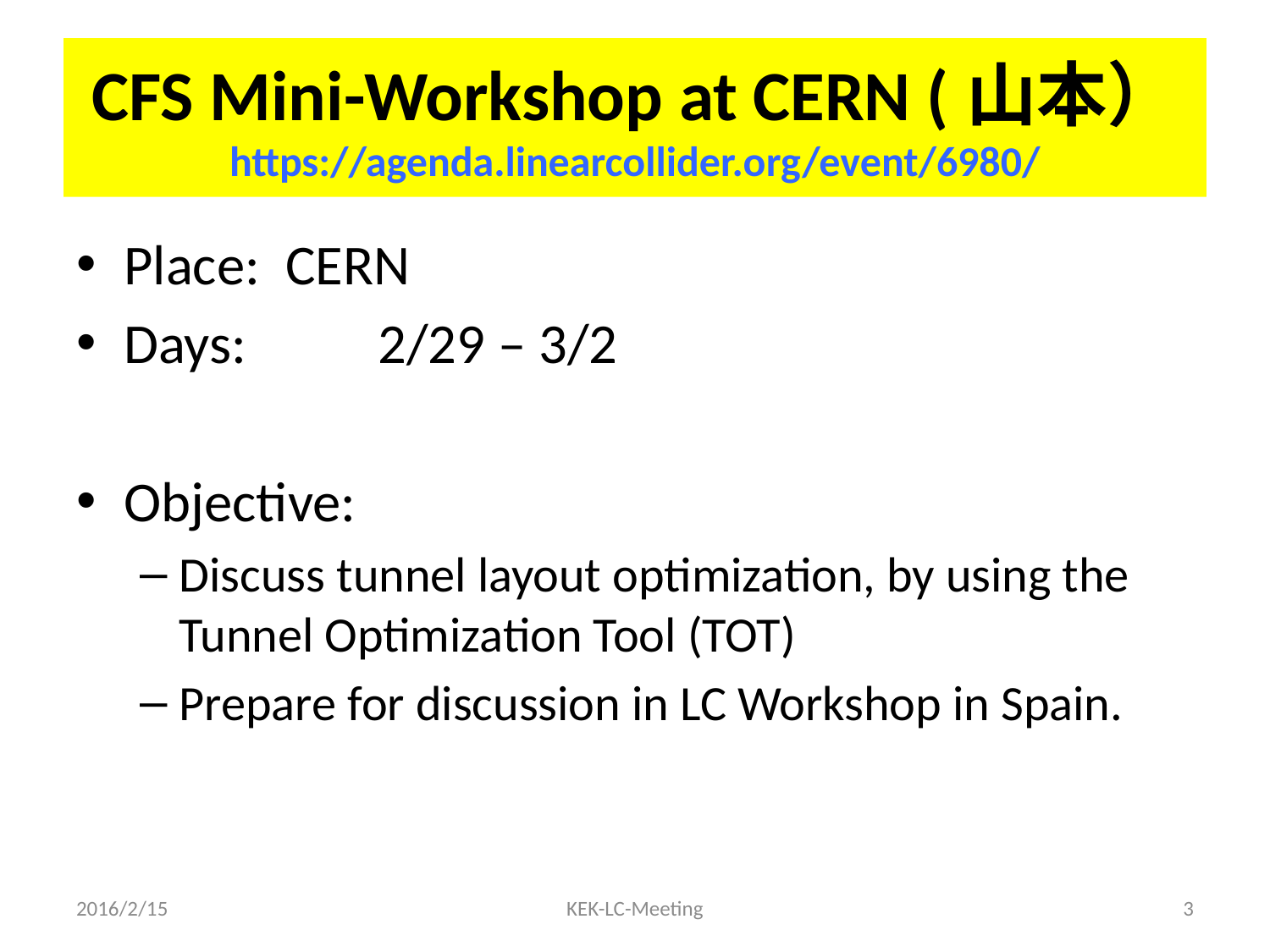

# CFS Mini-Workshop at CERN (山本） https://agenda.linearcollider.org/event/6980/
Place:  CERN
Days: 	2/29 – 3/2

Objective:
Discuss tunnel layout optimization, by using the Tunnel Optimization Tool (TOT)
Prepare for discussion in LC Workshop in Spain.

2016/2/15
KEK-LC-Meeting
3